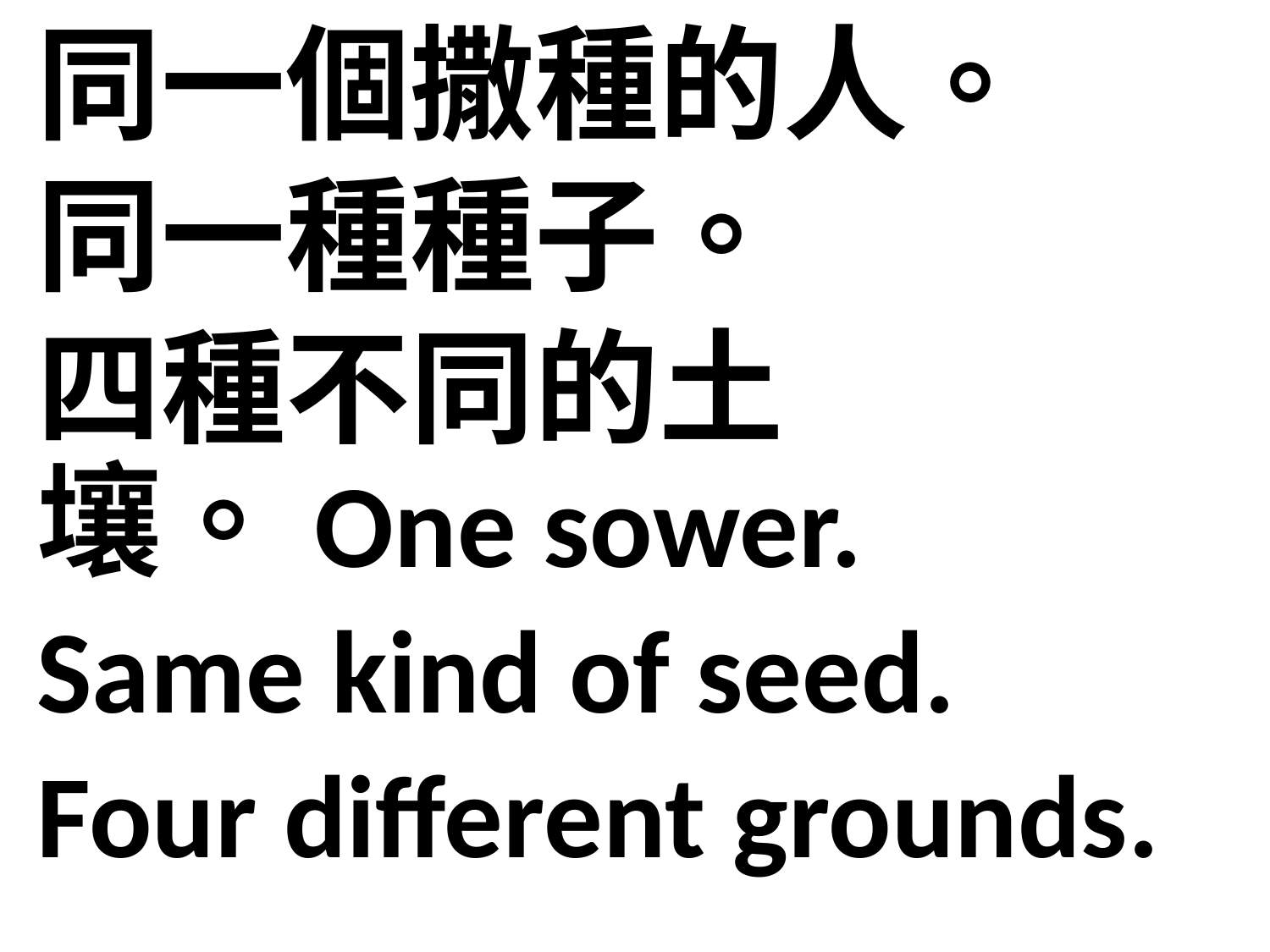

同一個撒種的人。
同一種種子。
四種不同的土壤。One sower.
Same kind of seed.
Four different grounds.